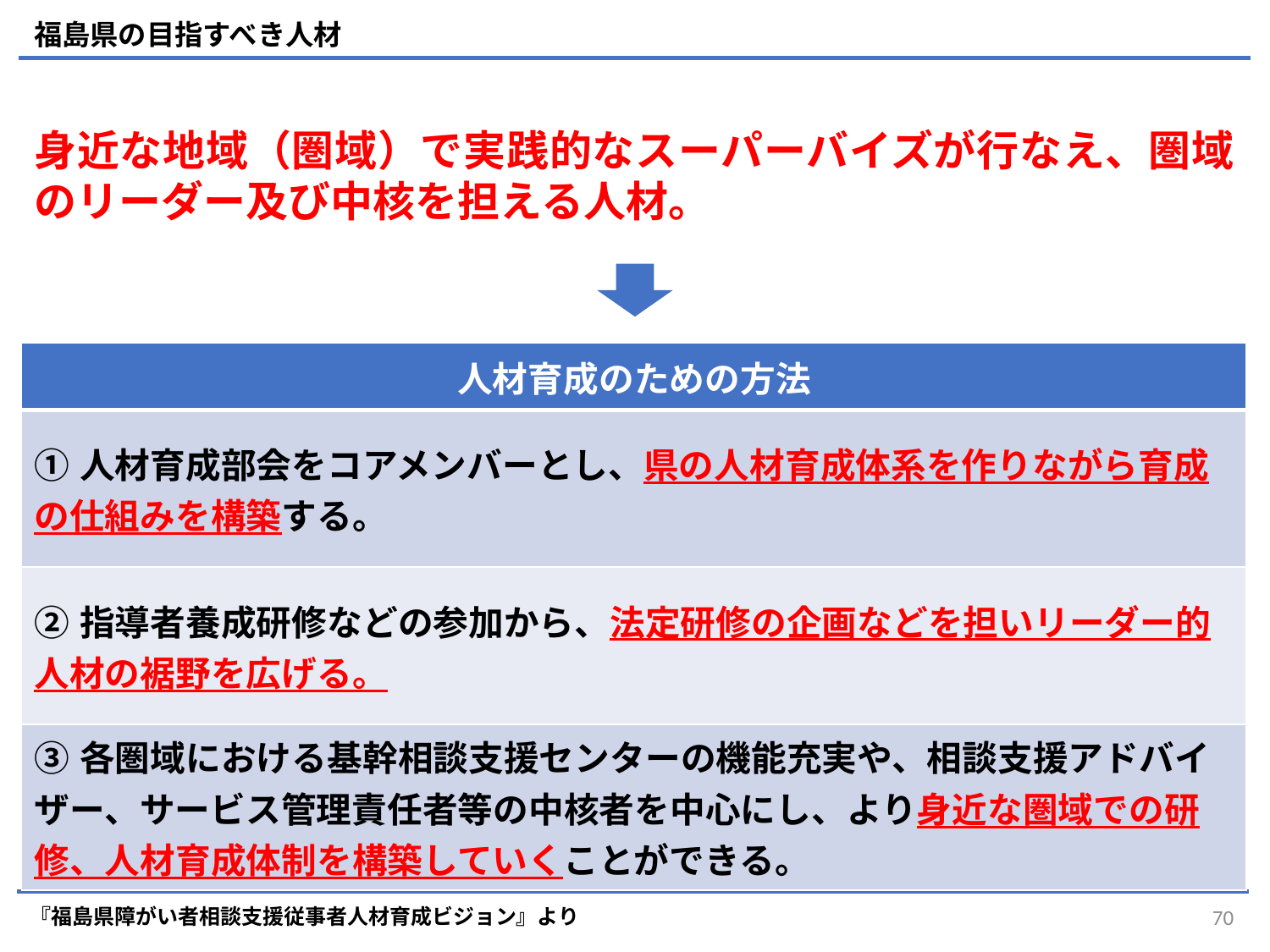

福島県の目指すべき人材
身近な地域（圏域）で実践的なスーパーバイズが行なえ、圏域のリーダー及び中核を担える人材。

| 人材育成のための方法 |
| --- |
| ①人材育成部会をコアメンバーとし、県の人材育成体系を作りながら育成の仕組みを構築する。 |
| ②指導者養成研修などの参加から、法定研修の企画などを担いリーダー的人材の裾野を広げる。 |
| ③各圏域における基幹相談支援センターの機能充実や、相談支援アドバイザー、サービス管理責任者等の中核者を中心にし、より身近な圏域での研修、人材育成体制を構築していくことができる。 |
『福島県障がい者相談支援従事者人材育成ビジョン』より
70